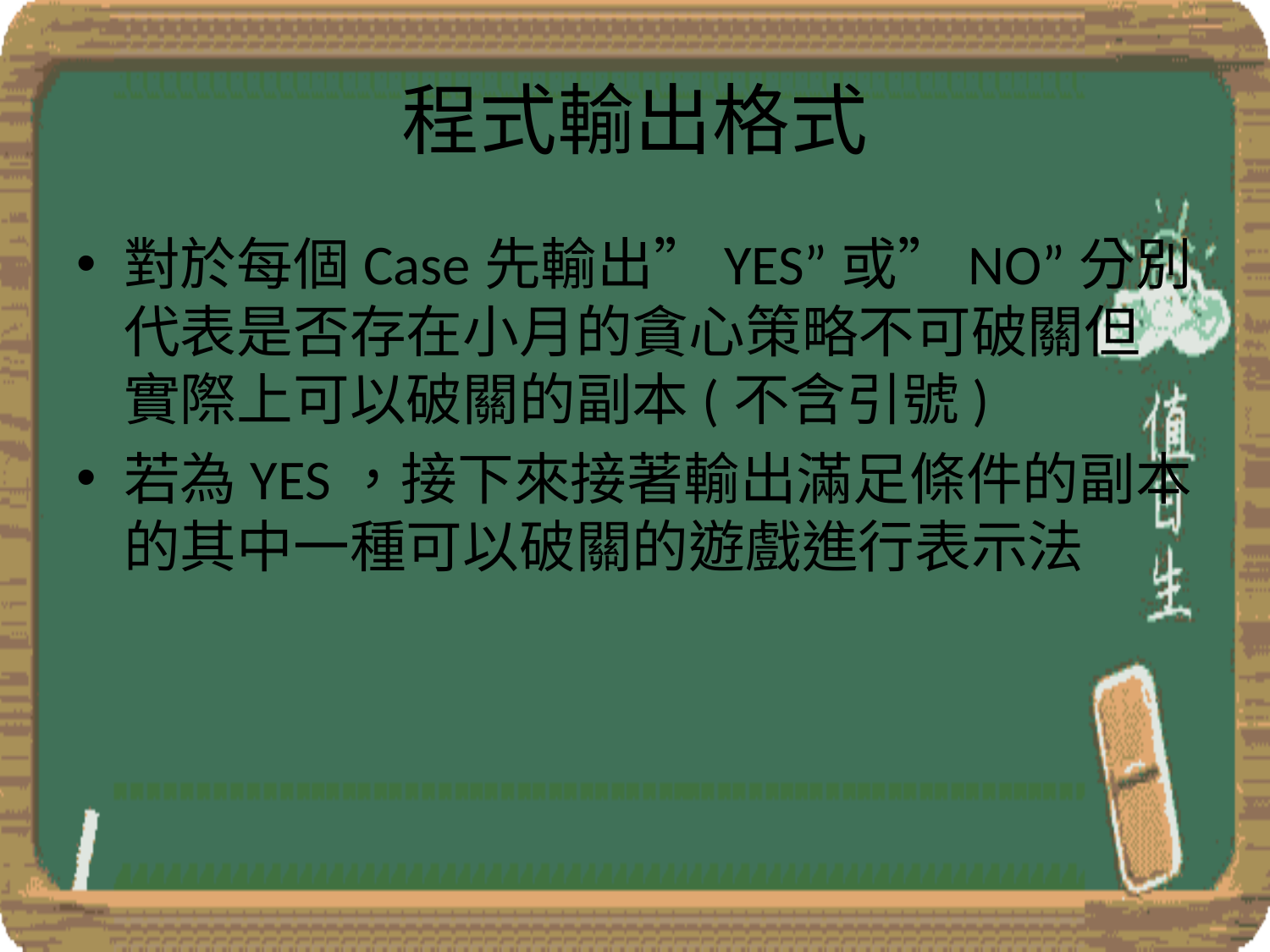

# 程式輸出格式
對於每個Case先輸出”YES”或”NO”分別代表是否存在小月的貪心策略不可破關但實際上可以破關的副本(不含引號)
若為YES，接下來接著輸出滿足條件的副本的其中一種可以破關的遊戲進行表示法